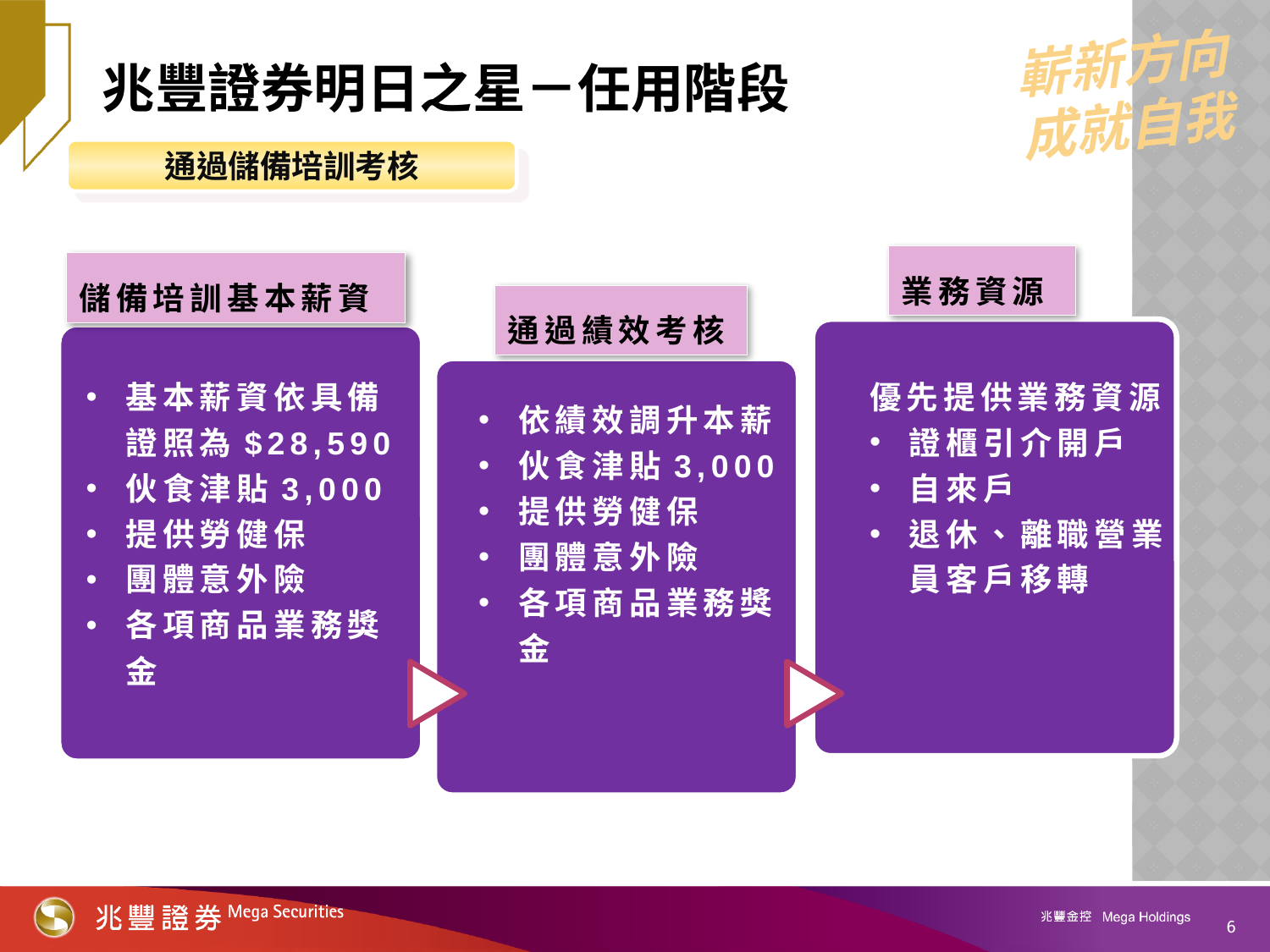

兆豐證券明日之星－任用階段
通過儲備培訓考核

業務資源
儲備培訓基本薪資
通過績效考核
基本薪資依具備證照為$28,590
伙食津貼3,000
提供勞健保
團體意外險
各項商品業務獎金
優先提供業務資源
證櫃引介開戶
自來戶
退休、離職營業員客戶移轉
依績效調升本薪
伙食津貼3,000
提供勞健保
團體意外險
各項商品業務獎金
6